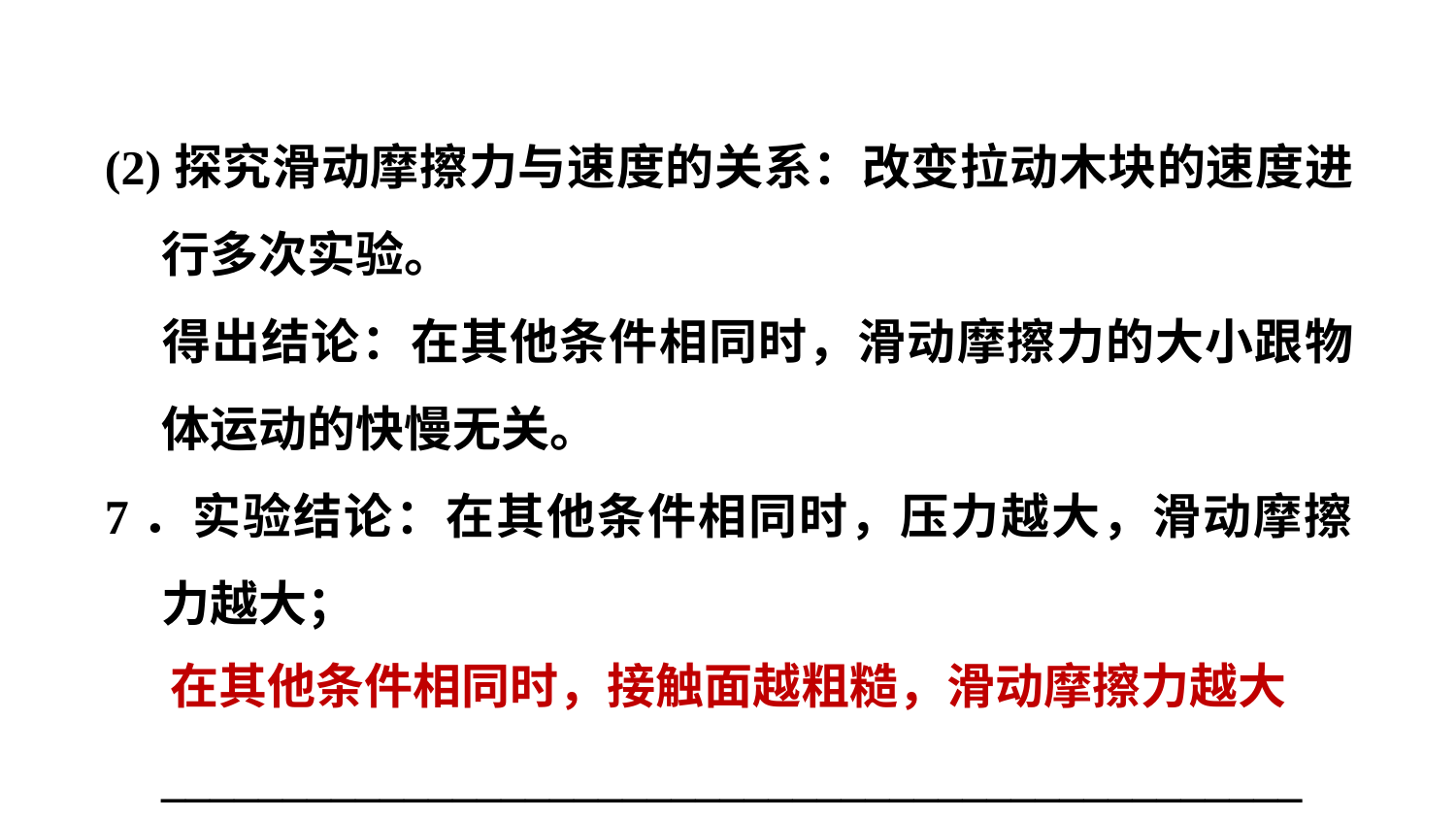

(2)探究滑动摩擦力与速度的关系：改变拉动木块的速度进行多次实验。
	得出结论：在其他条件相同时，滑动摩擦力的大小跟物体运动的快慢无关。
7．实验结论：在其他条件相同时，压力越大，滑动摩擦力越大；
	_______________________________________________。
在其他条件相同时，接触面越粗糙，滑动摩擦力越大